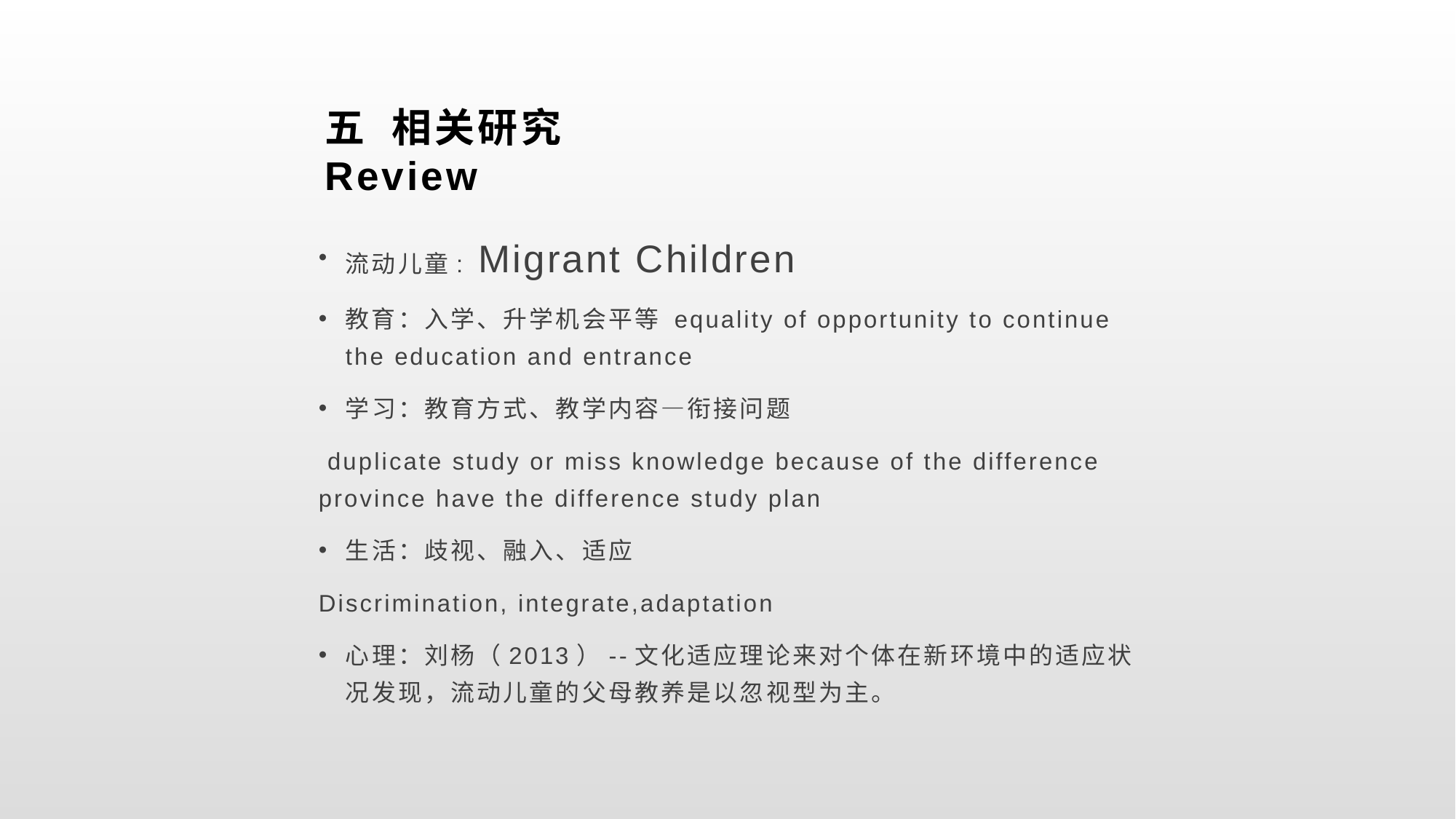

# 五  相关研究 Review
流动儿童: Migrant Children
教育：入学、升学机会平等 equality of opportunity to continue the education and entrance
学习：教育方式、教学内容—衔接问题
 duplicate study or miss knowledge because of the difference  province have the difference study plan
生活：歧视、融入、适应
Discrimination, integrate,adaptation
心理：刘杨（2013）--文化适应理论来对个体在新环境中的适应状况发现，流动儿童的父母教养是以忽视型为主。